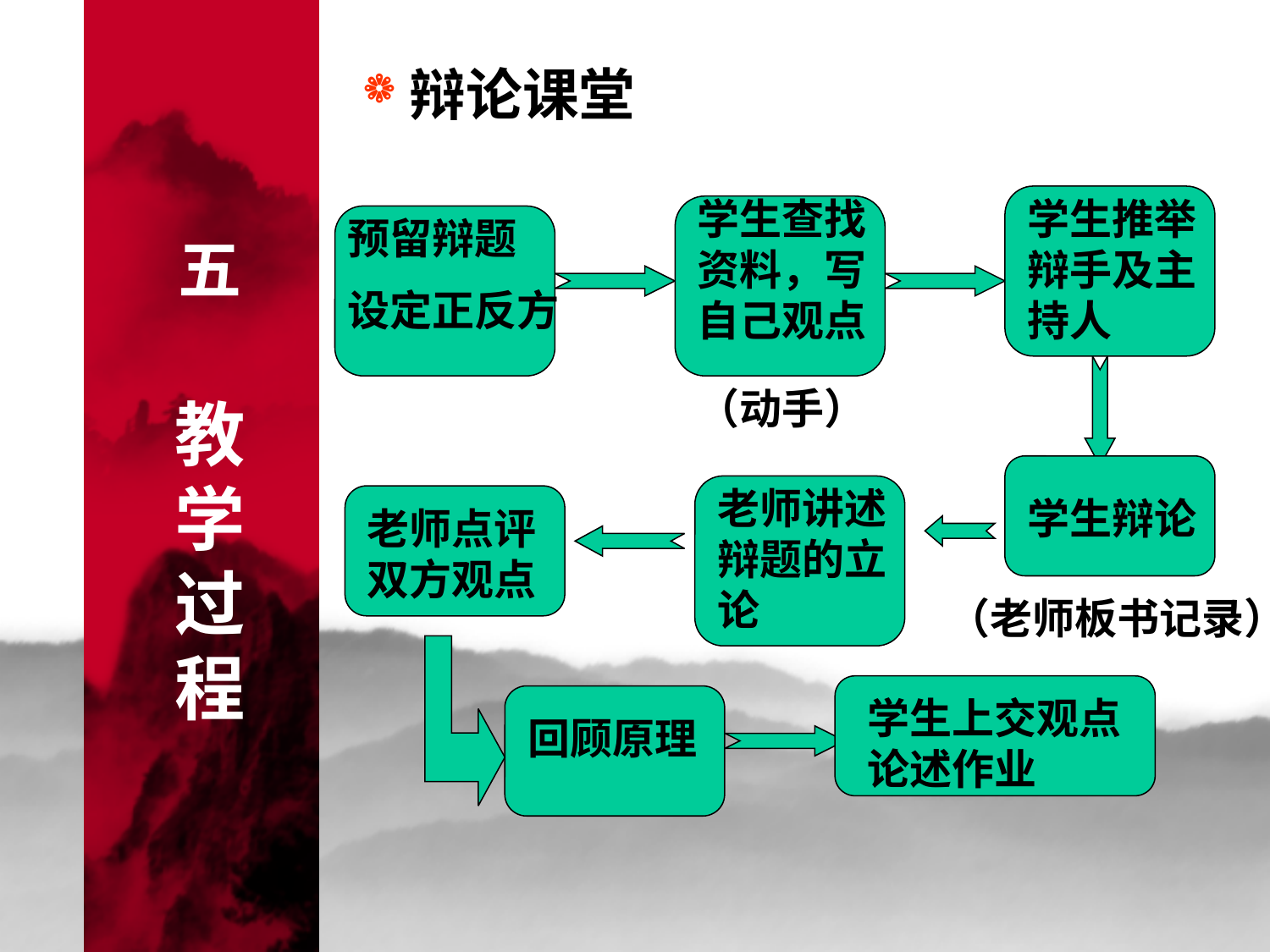

辩论课堂
五
教
学
过
程
学生查找资料，写自己观点

学生推举辩手及主持人

预留辩题
设定正反方

（动手）

老师讲述辩题的立论

学生辩论
老师点评双方观点

（老师板书记录）

学生上交观点论述作业
回顾原理